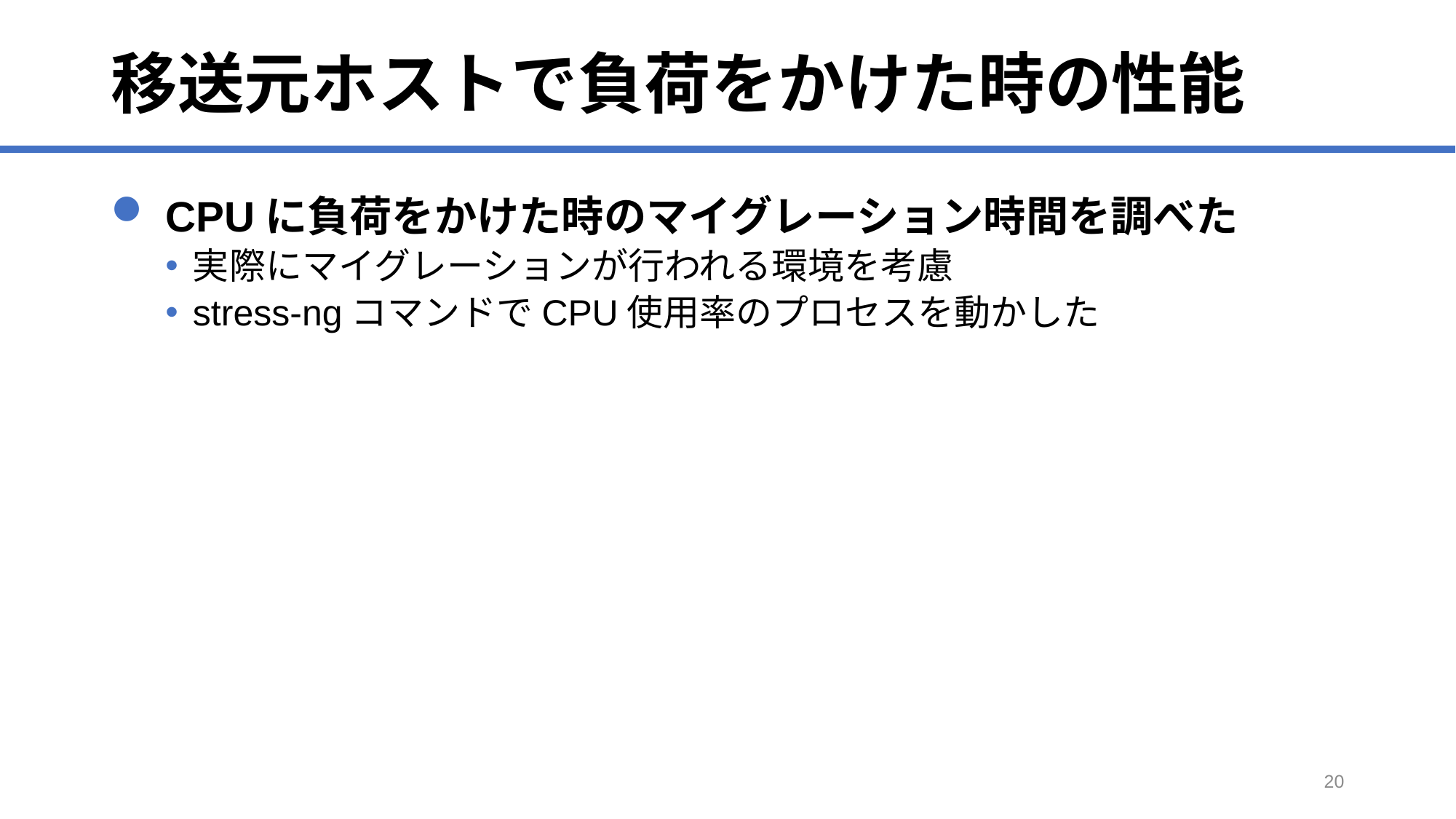

# 移送元ホストで負荷をかけた時の性能
CPUに負荷をかけた時のマイグレーション時間を調べた
実際にマイグレーションが行われる環境を考慮
stress-ngコマンドでCPU使用率のプロセスを動かした
20